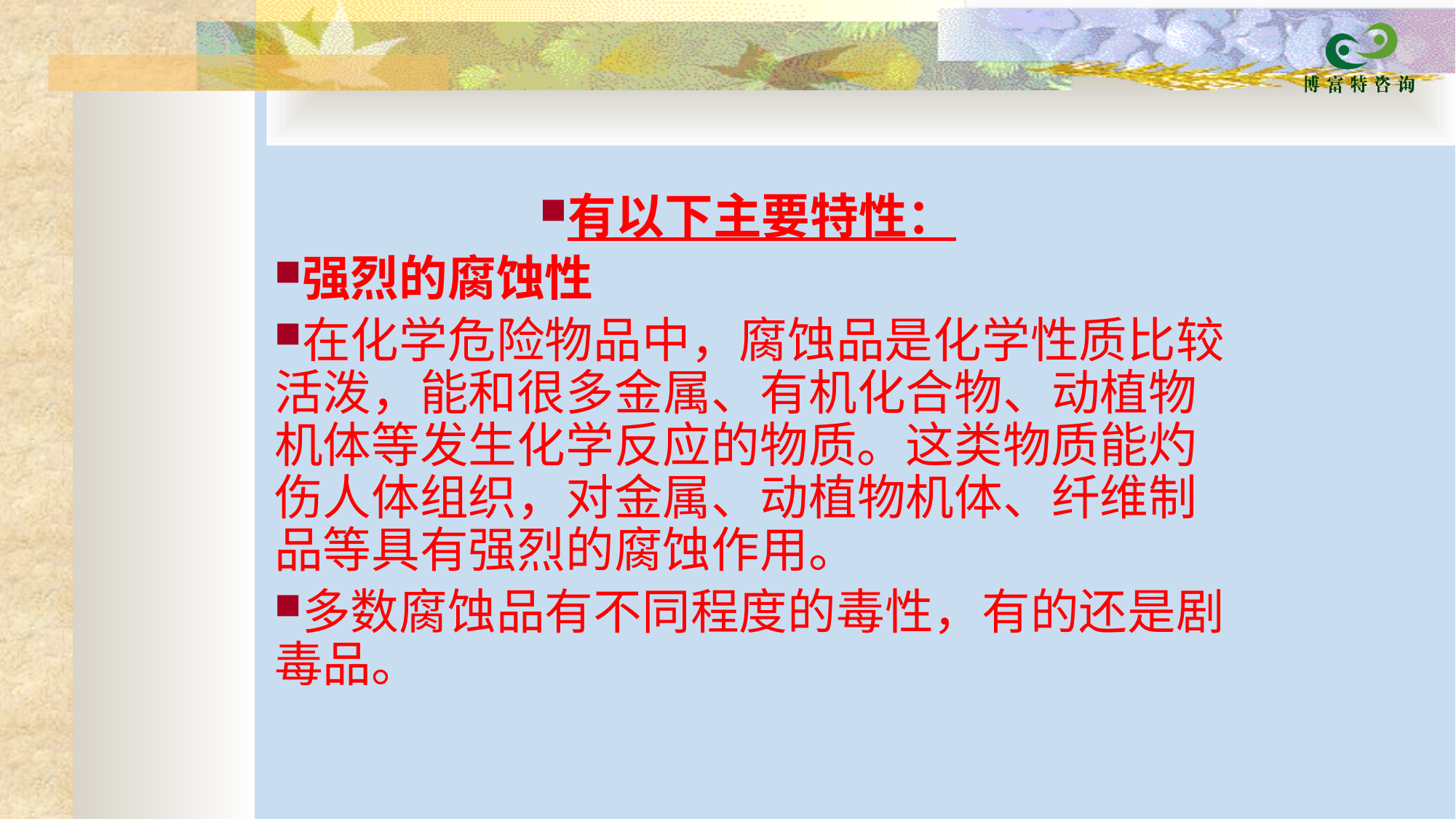

有以下主要特性：
强烈的腐蚀性
在化学危险物品中，腐蚀品是化学性质比较活泼，能和很多金属、有机化合物、动植物机体等发生化学反应的物质。这类物质能灼伤人体组织，对金属、动植物机体、纤维制品等具有强烈的腐蚀作用。
多数腐蚀品有不同程度的毒性，有的还是剧毒品。